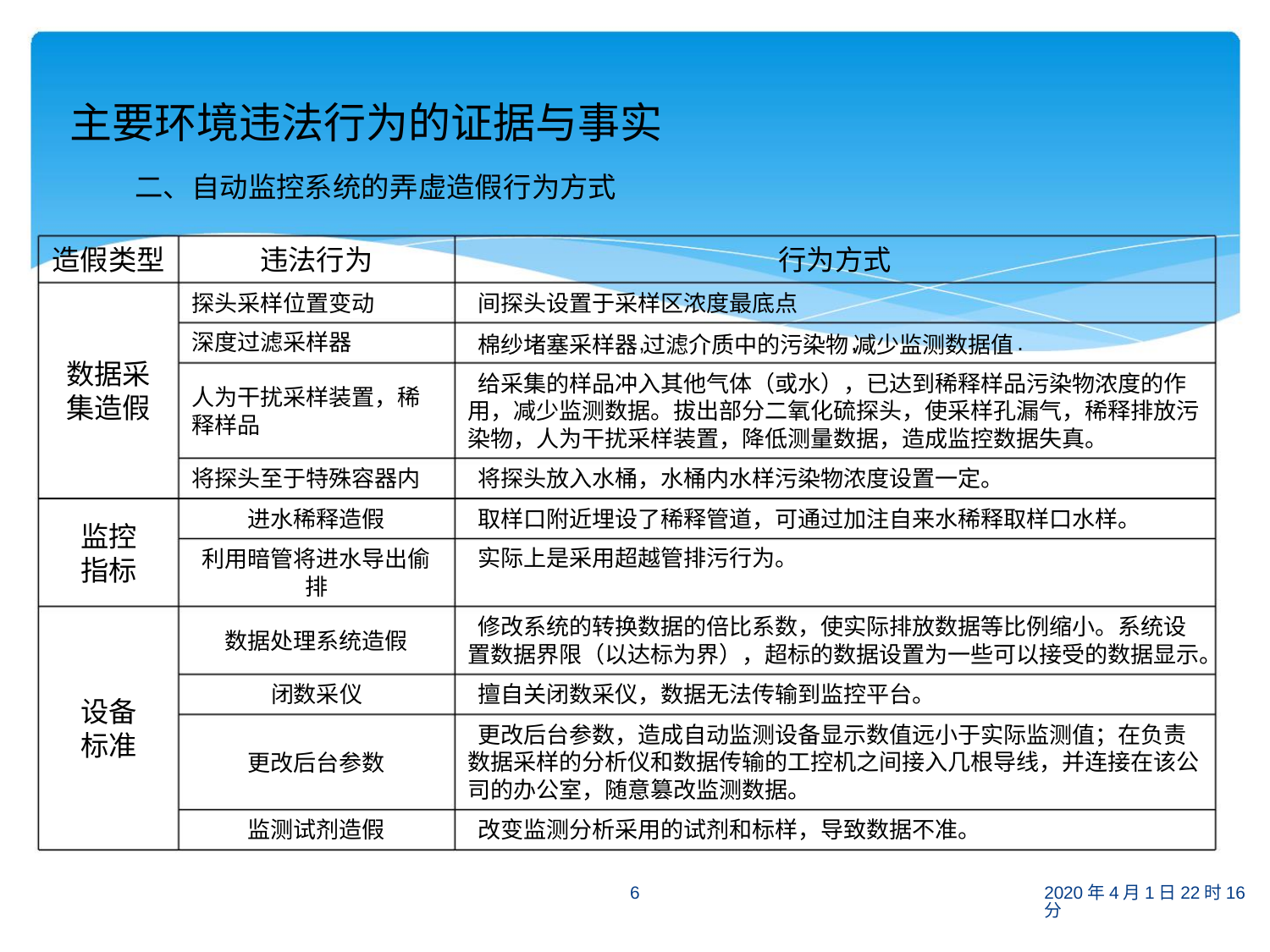

主要环境违法行为的证据与事实
二、自动监控系统的弄虚造假行为方式
造假类型
违法行为
探头采样位置变动
深度过滤采样器
行为方式
间探头设置于采样区浓度最底点
棉纱堵塞采样器 过滤介质中的污染物 减少监测数据值
,
,
.
数据采
集造假
给采集的样品冲入其他气体（或水），已达到稀释样品污染物浓度的作
用，减少监测数据。拔出部分二氧化硫探头，使采样孔漏气，稀释排放污
染物，人为干扰采样装置，降低测量数据，造成监控数据失真。
人为干扰采样装置，稀
释样品
将探头至于特殊容器内
进水稀释造假
将探头放入水桶，水桶内水样污染物浓度设置一定。
取样口附近埋设了稀释管道，可通过加注自来水稀释取样口水样。
实际上是采用超越管排污行为。
监控
指标
利用暗管将进水导出偷
排
修改系统的转换数据的倍比系数，使实际排放数据等比例缩小。系统设
置数据界限（以达标为界），超标的数据设置为一些可以接受的数据显示。
数据处理系统造假
闭数采仪
擅自关闭数采仪，数据无法传输到监控平台。
设备
标准
更改后台参数，造成自动监测设备显示数值远小于实际监测值；在负责
数据采样的分析仪和数据传输的工控机之间接入几根导线，并连接在该公
司的办公室，随意篡改监测数据。
更改后台参数
监测试剂造假
改变监测分析采用的试剂和标样，导致数据不准。
2020年4月1日22时16分
6